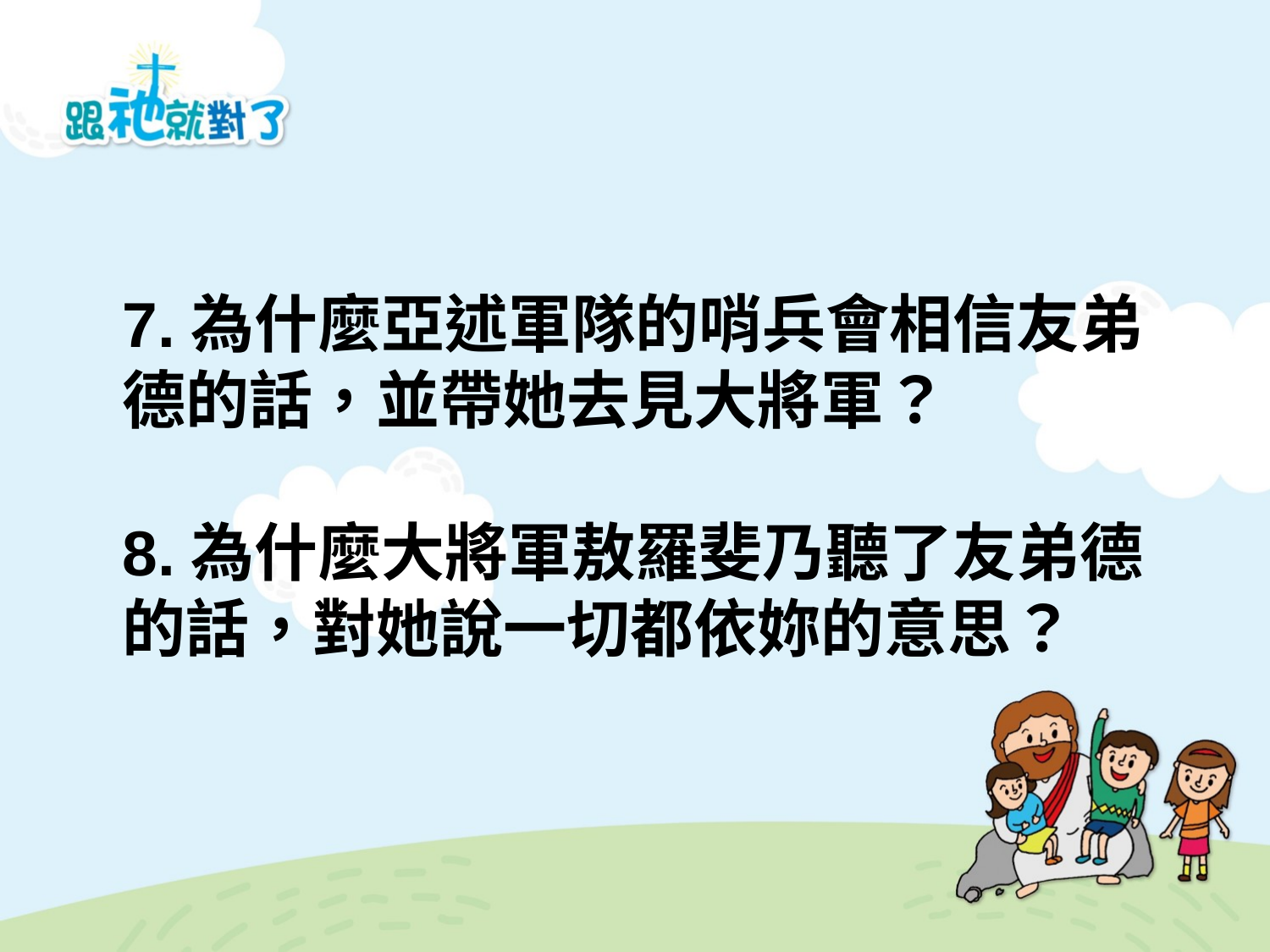

7.為什麼亞述軍隊的哨兵會相信友弟德的話，並帶她去見大將軍？

8.為什麼大將軍敖羅斐乃聽了友弟德的話，對她說一切都依妳的意思？